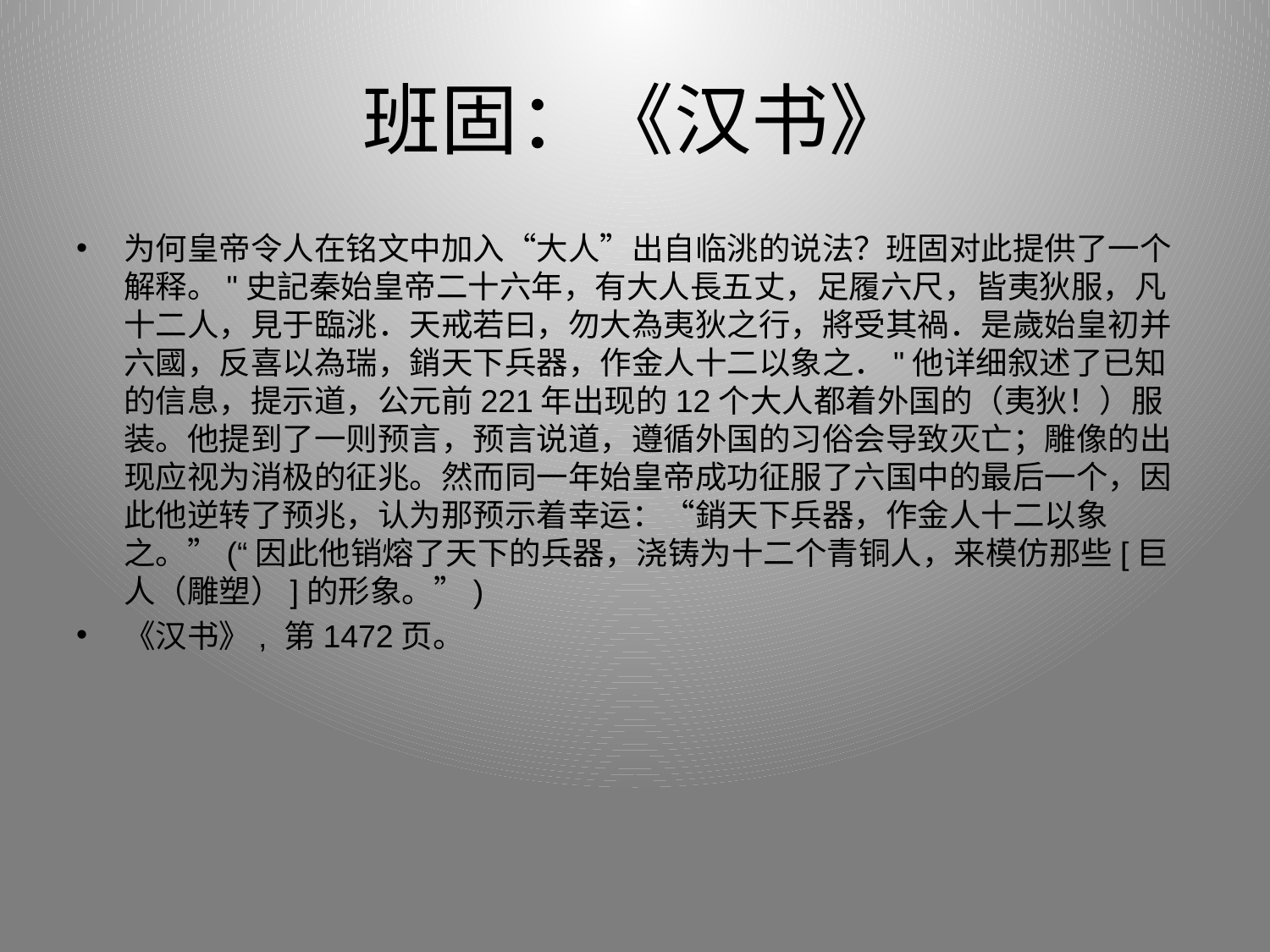

# 班固：《汉书》
为何皇帝令人在铭文中加入“大人”出自临洮的说法？班固对此提供了一个解释。"史記秦始皇帝二十六年，有大人長五丈，足履六尺，皆夷狄服，凡十二人，見于臨洮．天戒若曰，勿大為夷狄之行，將受其禍．是歲始皇初并六國，反喜以為瑞，銷天下兵器，作金人十二以象之．"他详细叙述了已知的信息，提示道，公元前221年出现的12个大人都着外国的（夷狄！）服装。他提到了一则预言，预言说道，遵循外国的习俗会导致灭亡；雕像的出现应视为消极的征兆。然而同一年始皇帝成功征服了六国中的最后一个，因此他逆转了预兆，认为那预示着幸运：“銷天下兵器，作金人十二以象之。”(“因此他销熔了天下的兵器，浇铸为十二个青铜人，来模仿那些[巨人（雕塑）]的形象。”)
《汉书》, 第1472页。